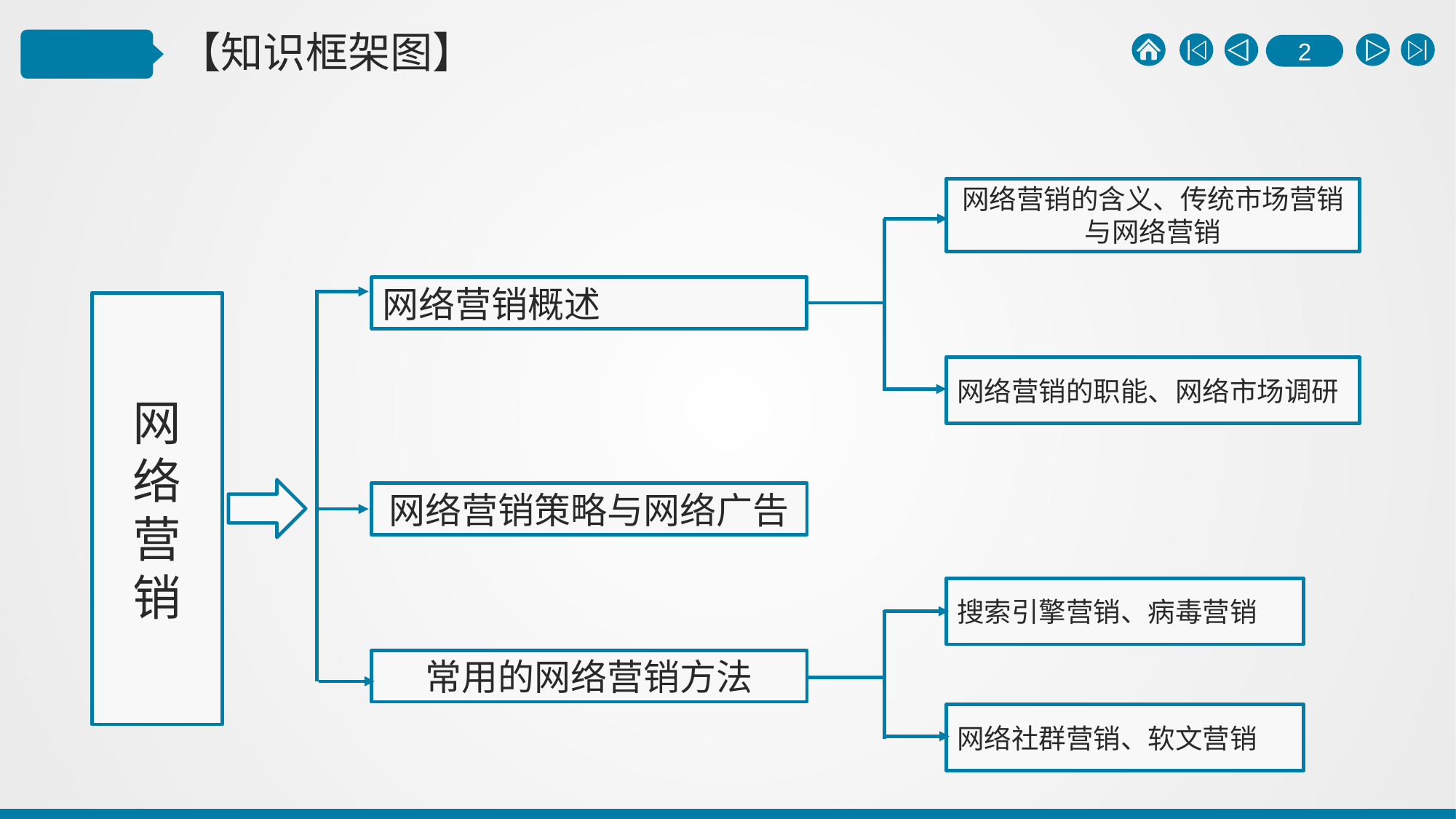

网络营销的含义、传统市场营销与网络营销
网络营销概述
网
络
营
销
网络营销的职能、网络市场调研

网络营销策略与网络广告
搜索引擎营销、病毒营销
常用的网络营销方法
网络社群营销、软文营销